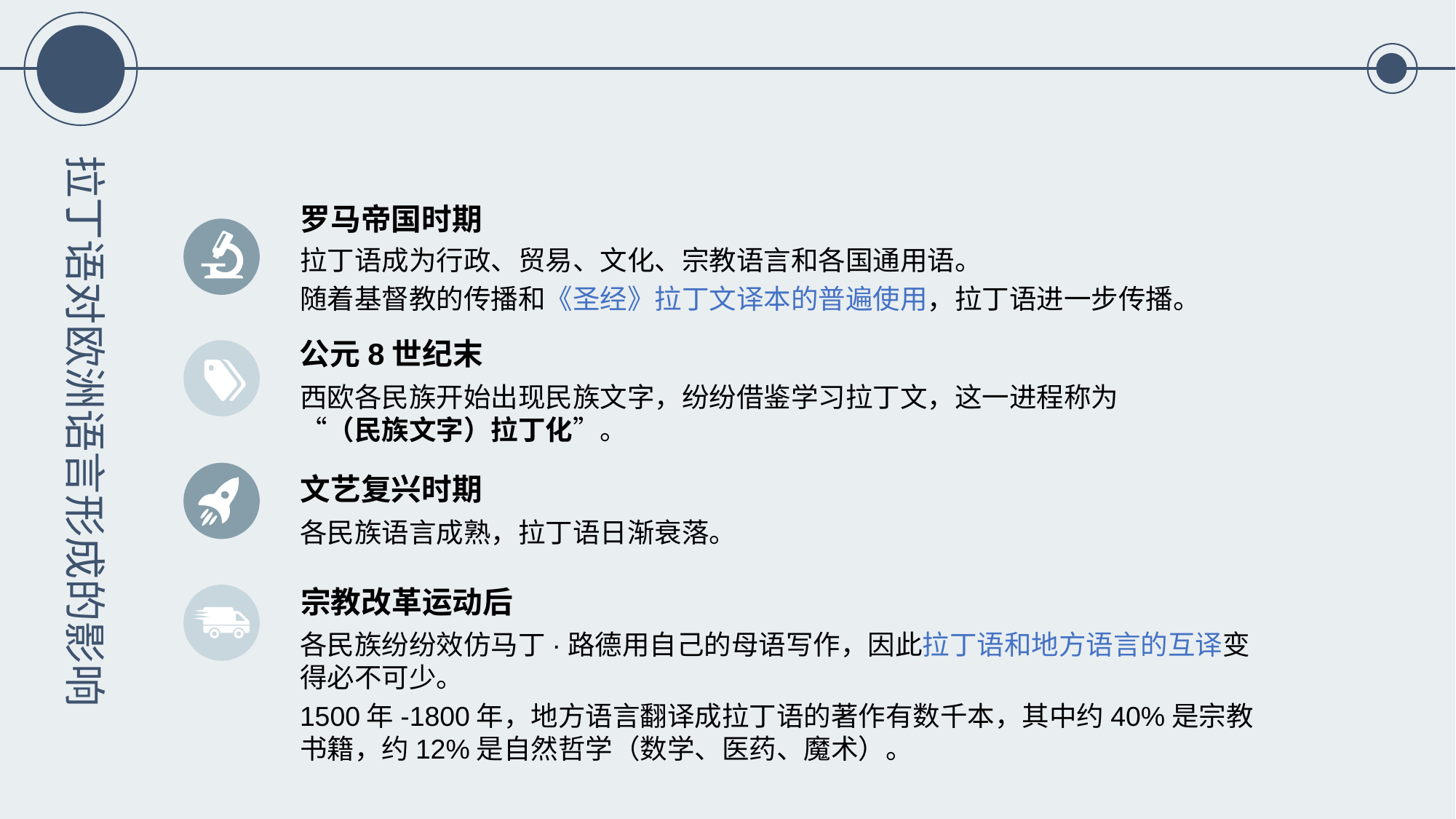

拉丁语对欧洲语言形成的影响
罗马帝国时期
拉丁语成为行政、贸易、文化、宗教语言和各国通用语。
随着基督教的传播和《圣经》拉丁文译本的普遍使用，拉丁语进一步传播。

公元8世纪末
西欧各民族开始出现民族文字，纷纷借鉴学习拉丁文，这一进程称为“（民族文字）拉丁化”。

文艺复兴时期
各民族语言成熟，拉丁语日渐衰落。
宗教改革运动后
各民族纷纷效仿马丁·路德用自己的母语写作，因此拉丁语和地方语言的互译变得必不可少。
1500年-1800年，地方语言翻译成拉丁语的著作有数千本，其中约40%是宗教书籍，约12%是自然哲学（数学、医药、魔术）。